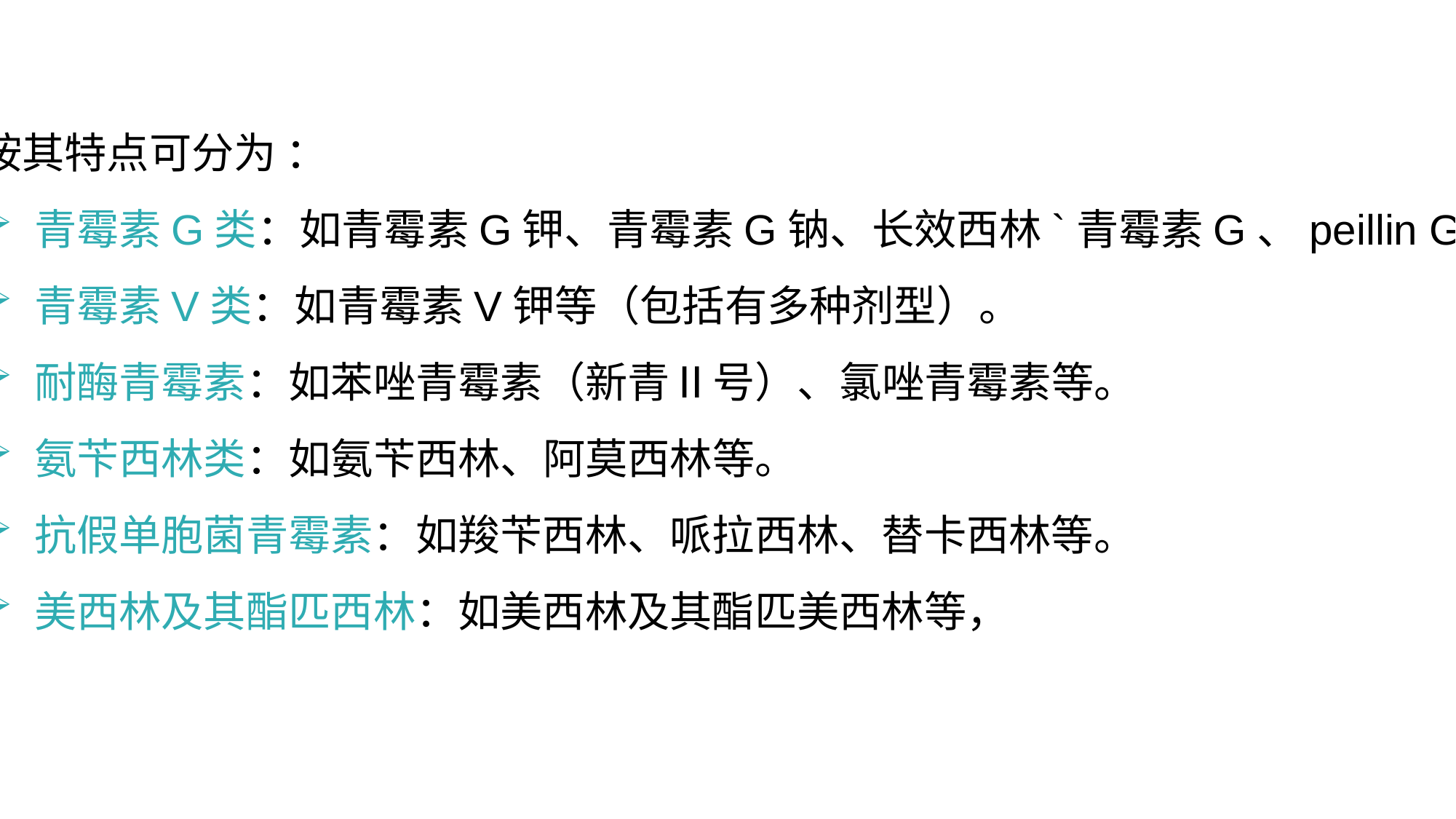

按其特点可分为 ：
青霉素G类：如青霉素G钾、青霉素G钠、长效西林`青霉素G、peillin G等。
青霉素V类：如青霉素V钾等（包括有多种剂型）。
耐酶青霉素：如苯唑青霉素（新青Ⅱ号）、氯唑青霉素等。
氨苄西林类：如氨苄西林、阿莫西林等。
抗假单胞菌青霉素：如羧苄西林、哌拉西林、替卡西林等。
美西林及其酯匹西林：如美西林及其酯匹美西林等，